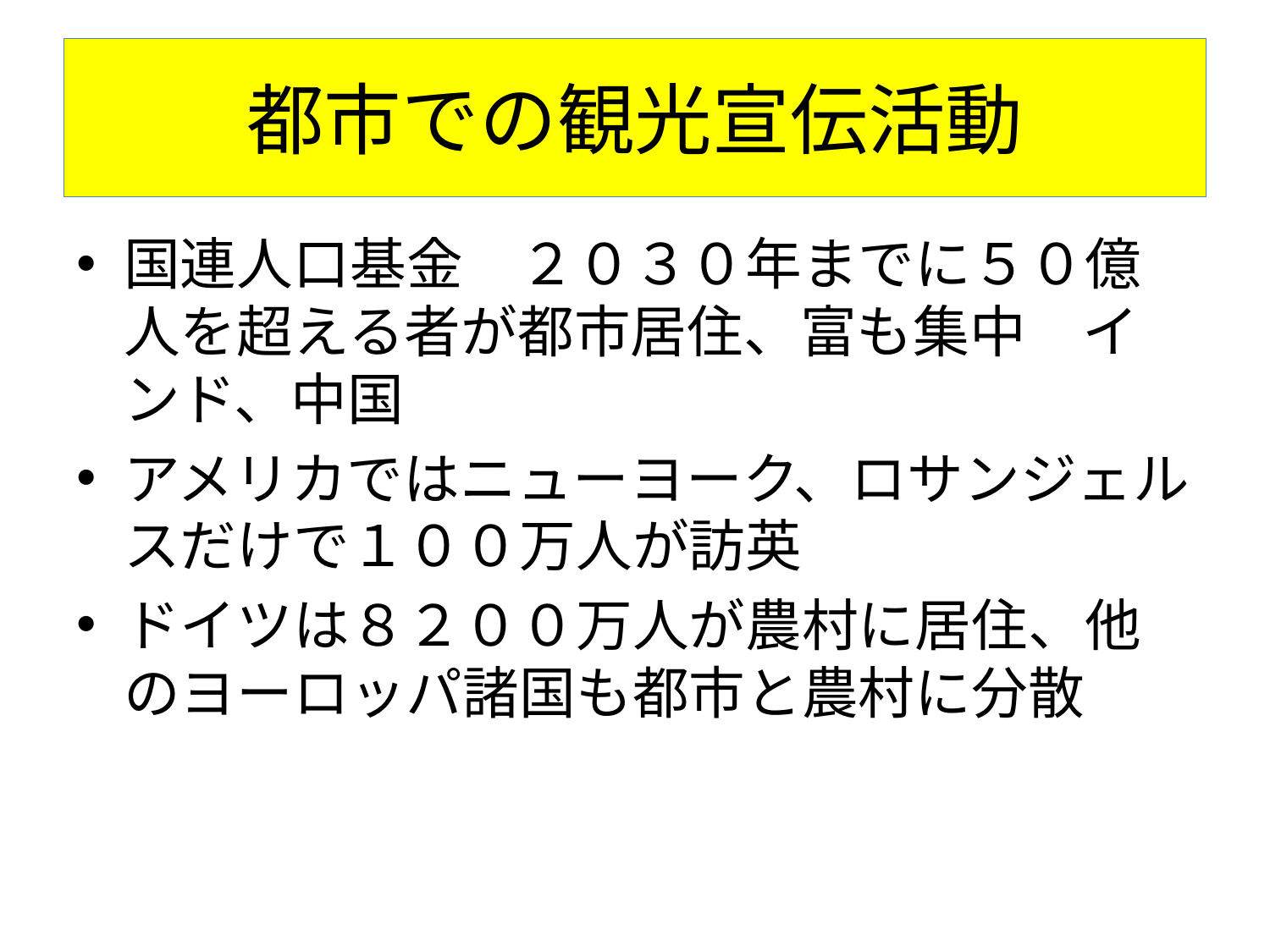

# 都市での観光宣伝活動
国連人口基金　２０３０年までに５０億人を超える者が都市居住、富も集中　インド、中国
アメリカではニューヨーク、ロサンジェルスだけで１００万人が訪英
ドイツは８２００万人が農村に居住、他のヨーロッパ諸国も都市と農村に分散